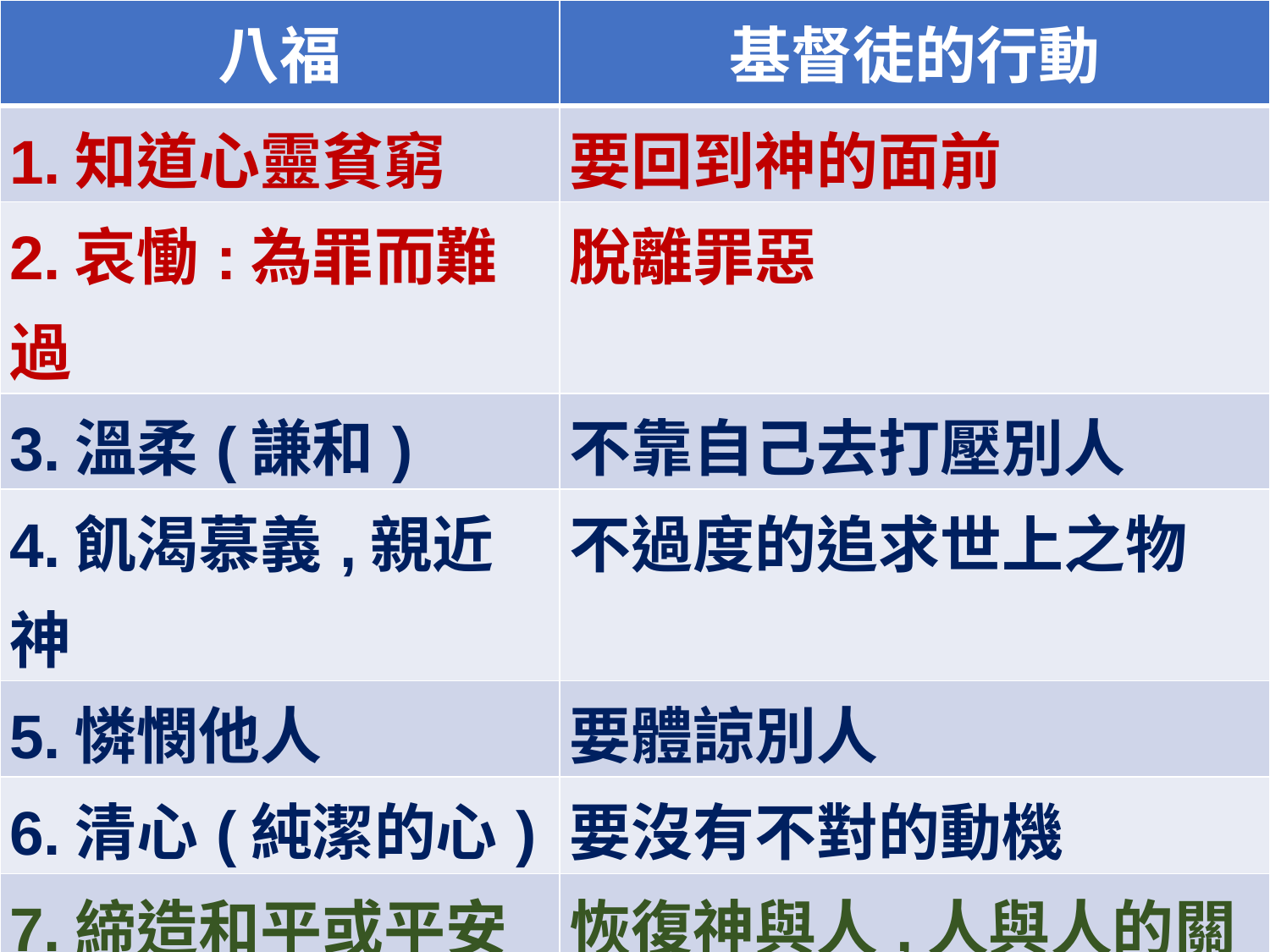

| 八福 | 基督徒的行動 |
| --- | --- |
| 1.知道心靈貧窮 | 要回到神的面前 |
| 2.哀慟:為罪而難過 | 脫離罪惡 |
| 3.溫柔(謙和) | 不靠自己去打壓別人 |
| 4.飢渴慕義,親近神 | 不過度的追求世上之物 |
| 5.憐憫他人 | 要體諒別人 |
| 6.清心(純潔的心) | 要沒有不對的動機 |
| 7.締造和平或平安 | 恢復神與人,人與人的關係 |
| 8.為義受逼迫 | 為主工作要克服各樣困難 |